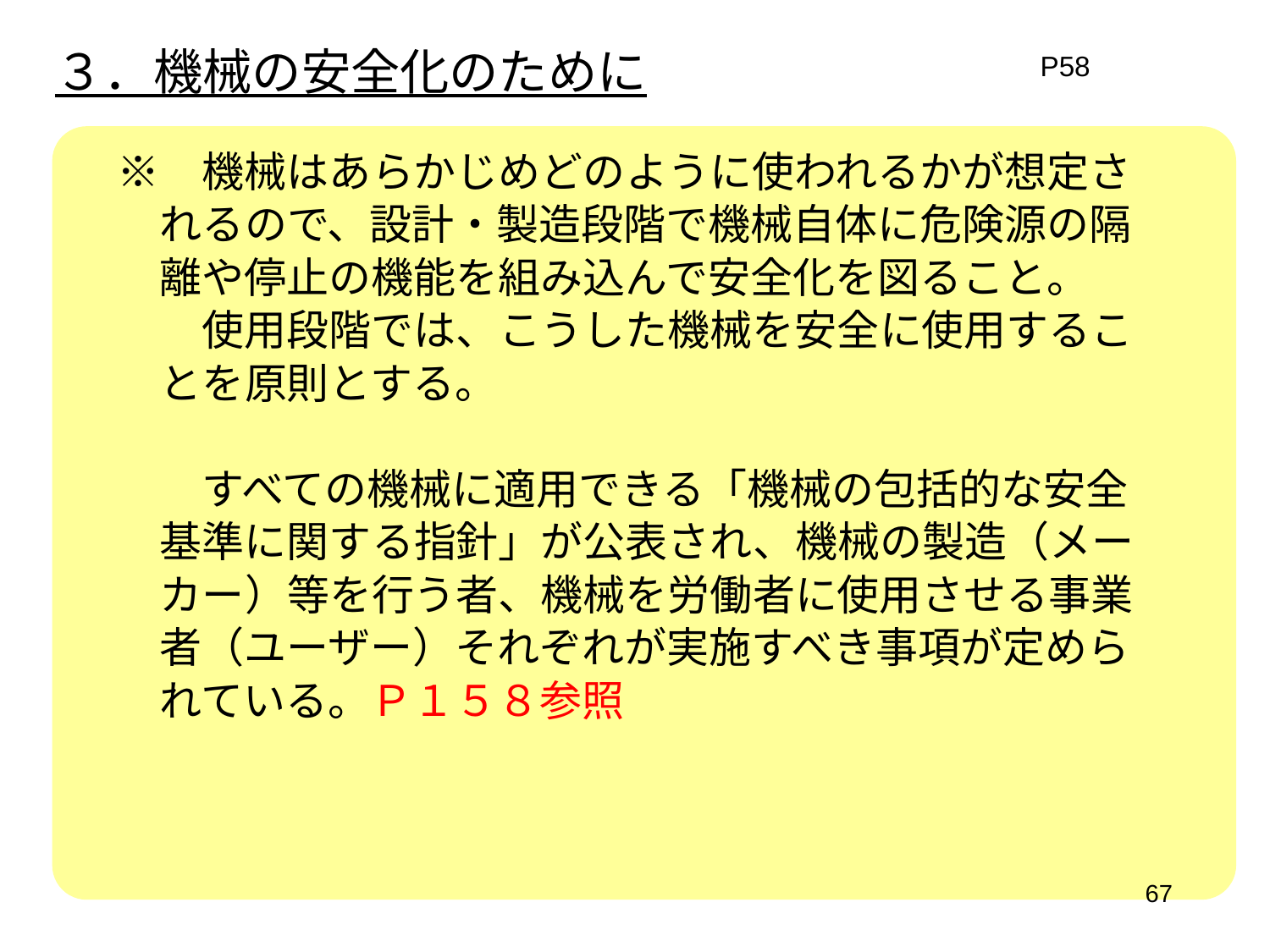

３．機械の安全化のために
P58
　※　機械はあらかじめどのように使われるかが想定さ
　　れるので、設計・製造段階で機械自体に危険源の隔
　　離や停止の機能を組み込んで安全化を図ること。
　　　使用段階では、こうした機械を安全に使用するこ
　　とを原則とする。

　　　すべての機械に適用できる「機械の包括的な安全
　　基準に関する指針」が公表され、機械の製造（メー
　　カー）等を行う者、機械を労働者に使用させる事業
　　者（ユーザー）それぞれが実施すべき事項が定めら
　　れている。Ｐ１５８参照

67